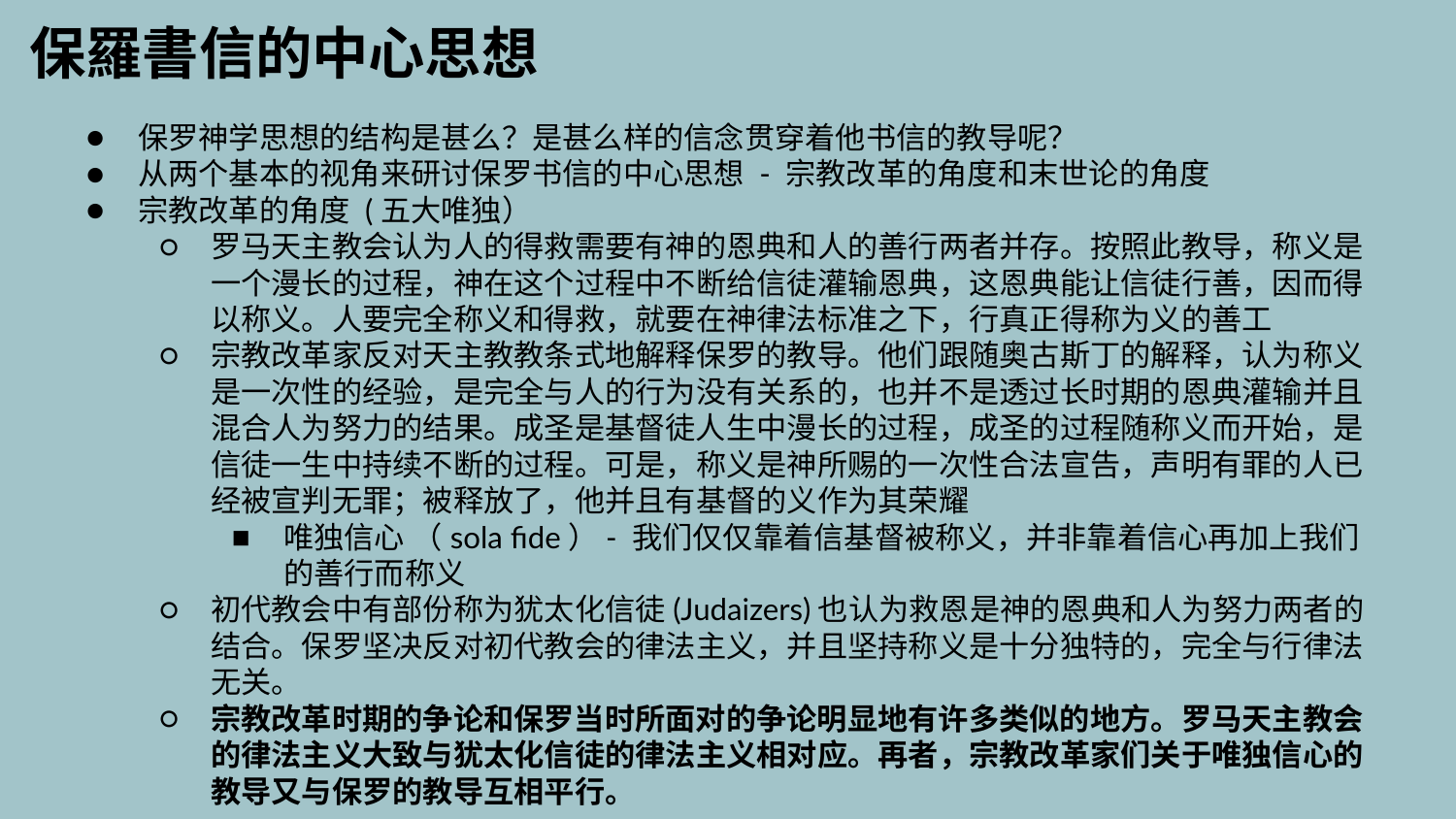

保羅書信的中心思想

保罗神学思想的结构是甚么？是甚么样的信念贯穿着他书信的教导呢？
从两个基本的视角来研讨保罗书信的中心思想 - 宗教改革的角度和末世论的角度
宗教改革的角度 (五大唯独）
罗马天主教会认为人的得救需要有神的恩典和人的善行两者并存。按照此教导，称义是一个漫长的过程，神在这个过程中不断给信徒灌输恩典，这恩典能让信徒行善，因而得以称义。人要完全称义和得救，就要在神律法标准之下，行真正得称为义的善工
宗教改革家反对天主教教条式地解释保罗的教导。他们跟随奥古斯丁的解释，认为称义是一次性的经验，是完全与人的行为没有关系的，也并不是透过长时期的恩典灌输并且混合人为努力的结果。成圣是基督徒人生中漫长的过程，成圣的过程随称义而开始，是信徒一生中持续不断的过程。可是，称义是神所赐的一次性合法宣告，声明有罪的人已经被宣判无罪；被释放了，他并且有基督的义作为其荣耀
唯独信心 （sola fide）- 我们仅仅靠着信基督被称义，并非靠着信心再加上我们的善行而称义
初代教会中有部份称为犹太化信徒(Judaizers)也认为救恩是神的恩典和人为努力两者的结合。保罗坚决反对初代教会的律法主义，并且坚持称义是十分独特的，完全与行律法无关。
宗教改革时期的争论和保罗当时所面对的争论明显地有许多类似的地方。罗马天主教会的律法主义大致与犹太化信徒的律法主义相对应。再者，宗教改革家们关于唯独信心的教导又与保罗的教导互相平行。